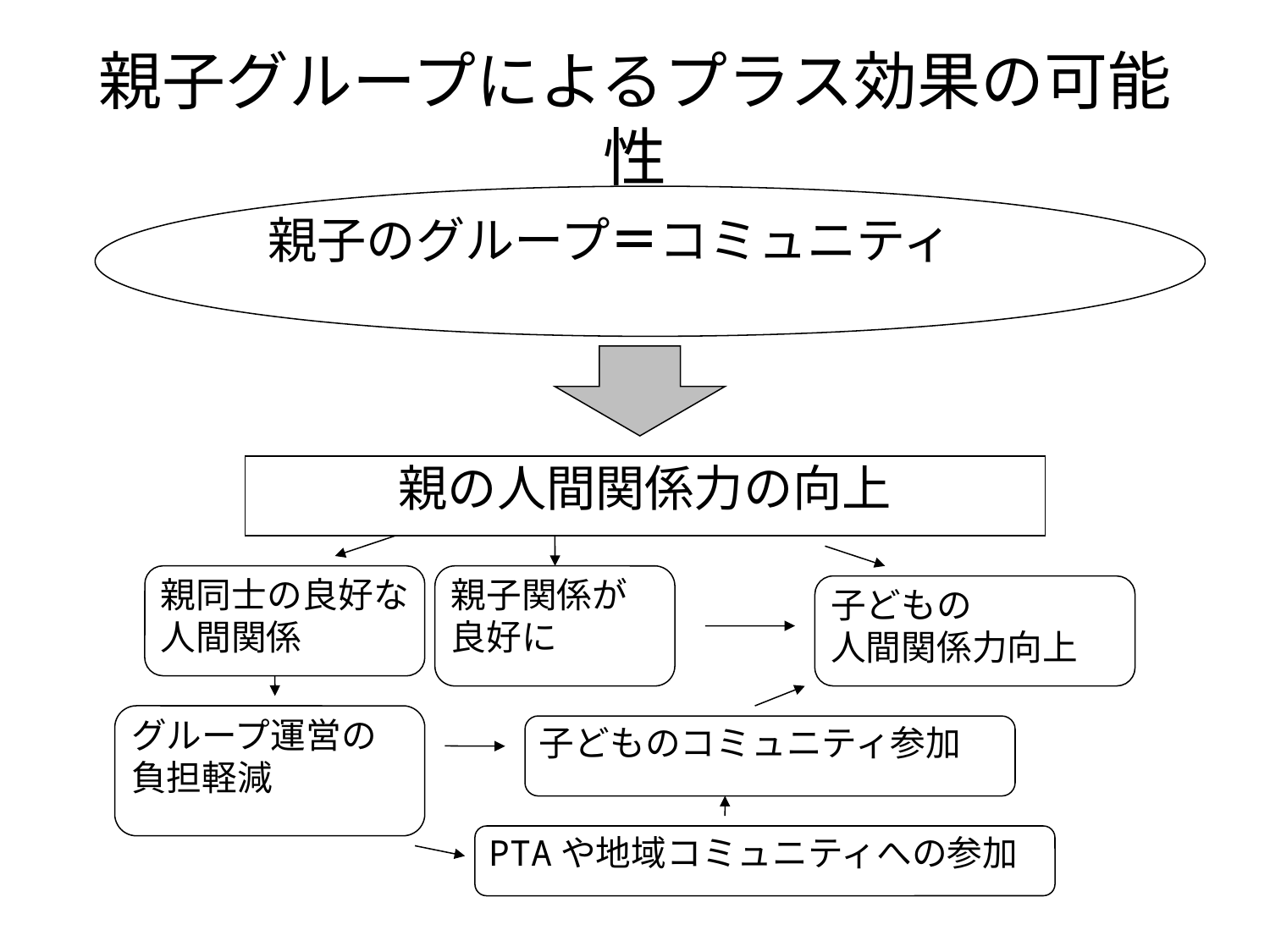

# 親子グループによるプラス効果の可能性
親子のグループ＝コミュニティ

親の人間関係力の向上

親同士の良好な人間関係
親子関係が
良好に
子どもの
人間関係力向上

グループ運営の
負担軽減
子どものコミュニティ参加

PTAや地域コミュニティへの参加